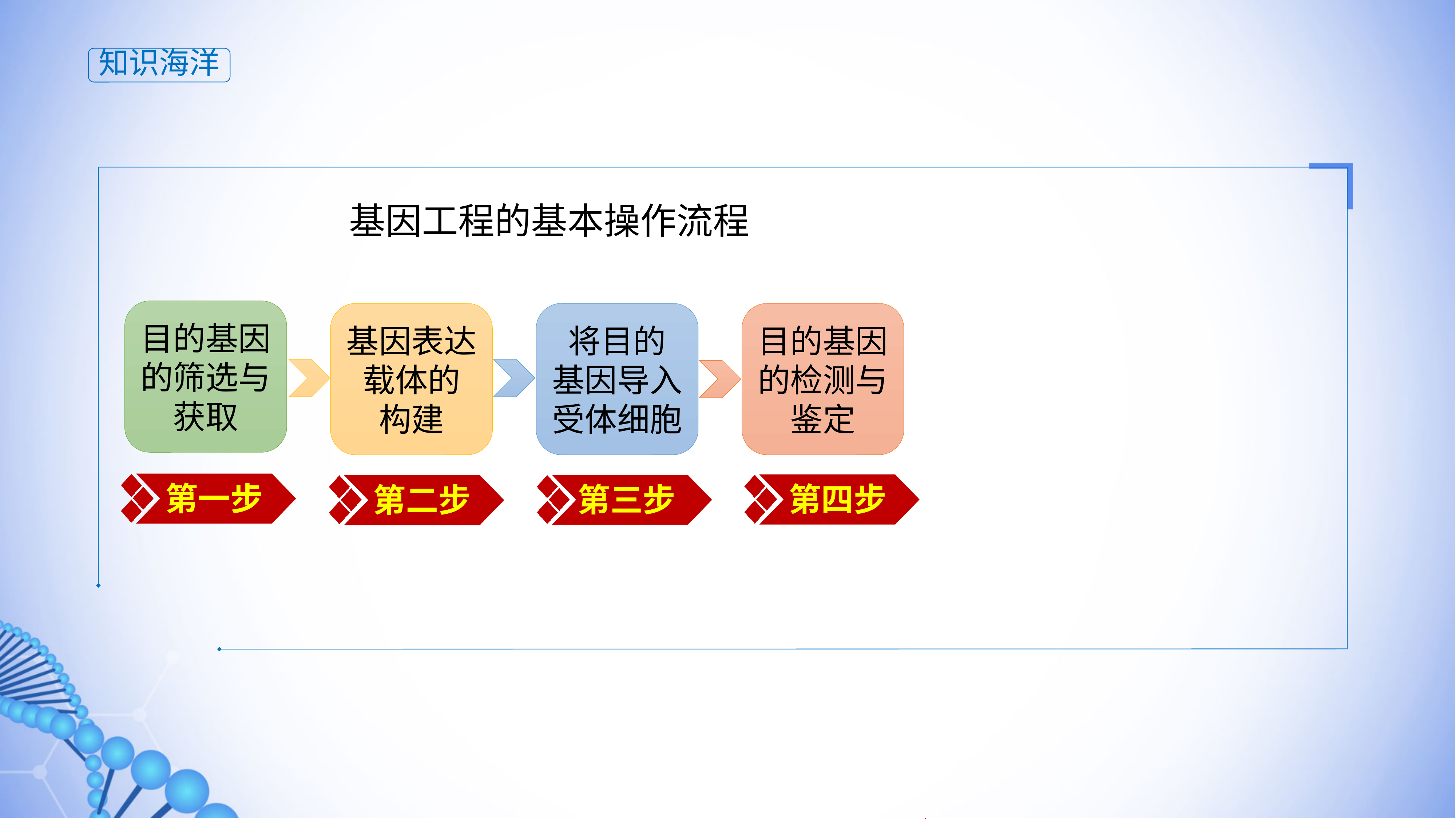

知识海洋

基因工程的基本操作流程
目的基因的筛选与获取
基因表达载体的
构建
将目的
基因导入受体细胞

目的基因的检测与鉴定

第一步

第四步

第三步

第二步